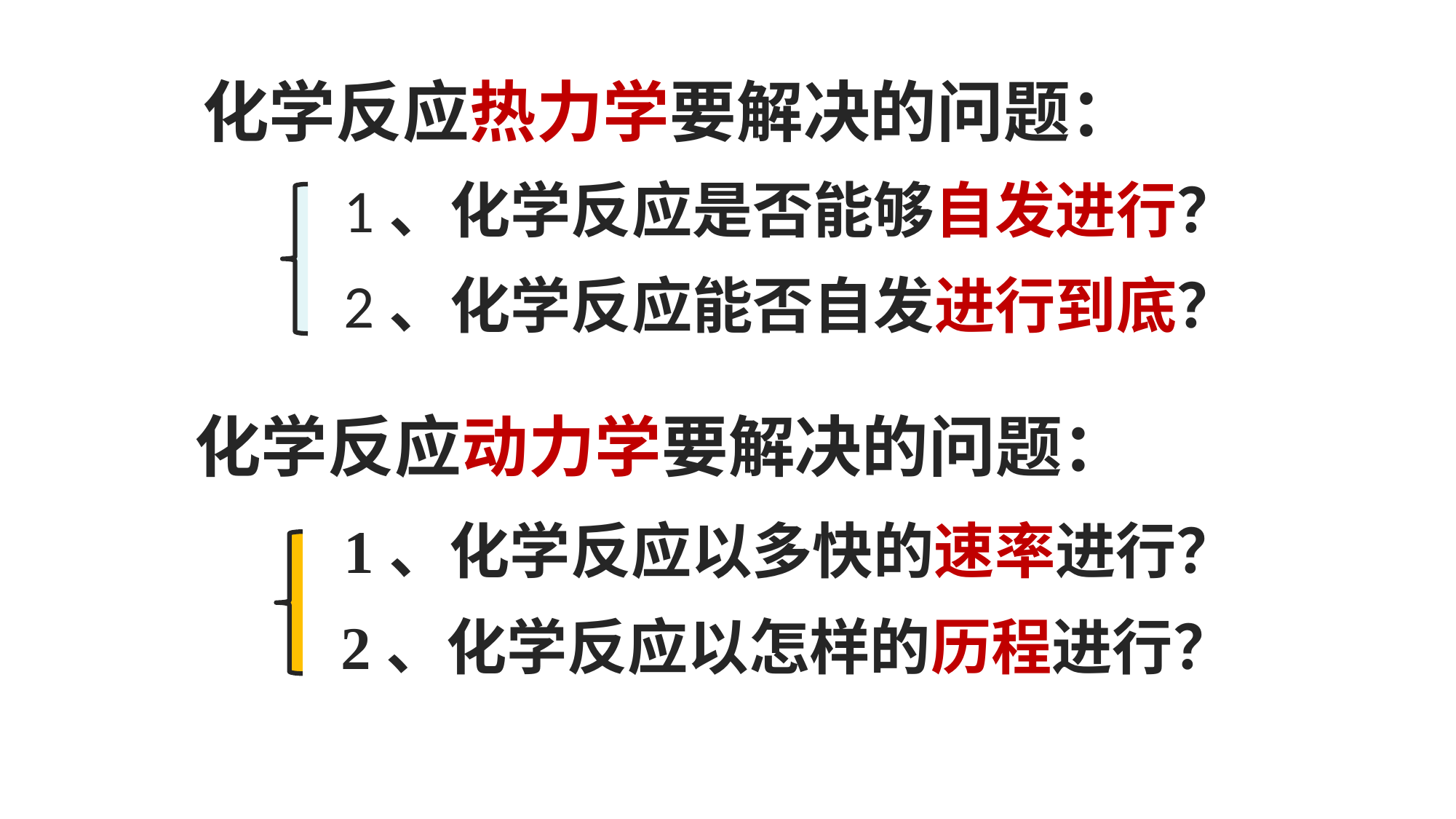

化学反应热力学要解决的问题：
1、化学反应是否能够自发进行？

2、化学反应能否自发进行到底？
化学反应动力学要解决的问题：
1、化学反应以多快的速率进行？

2、化学反应以怎样的历程进行？